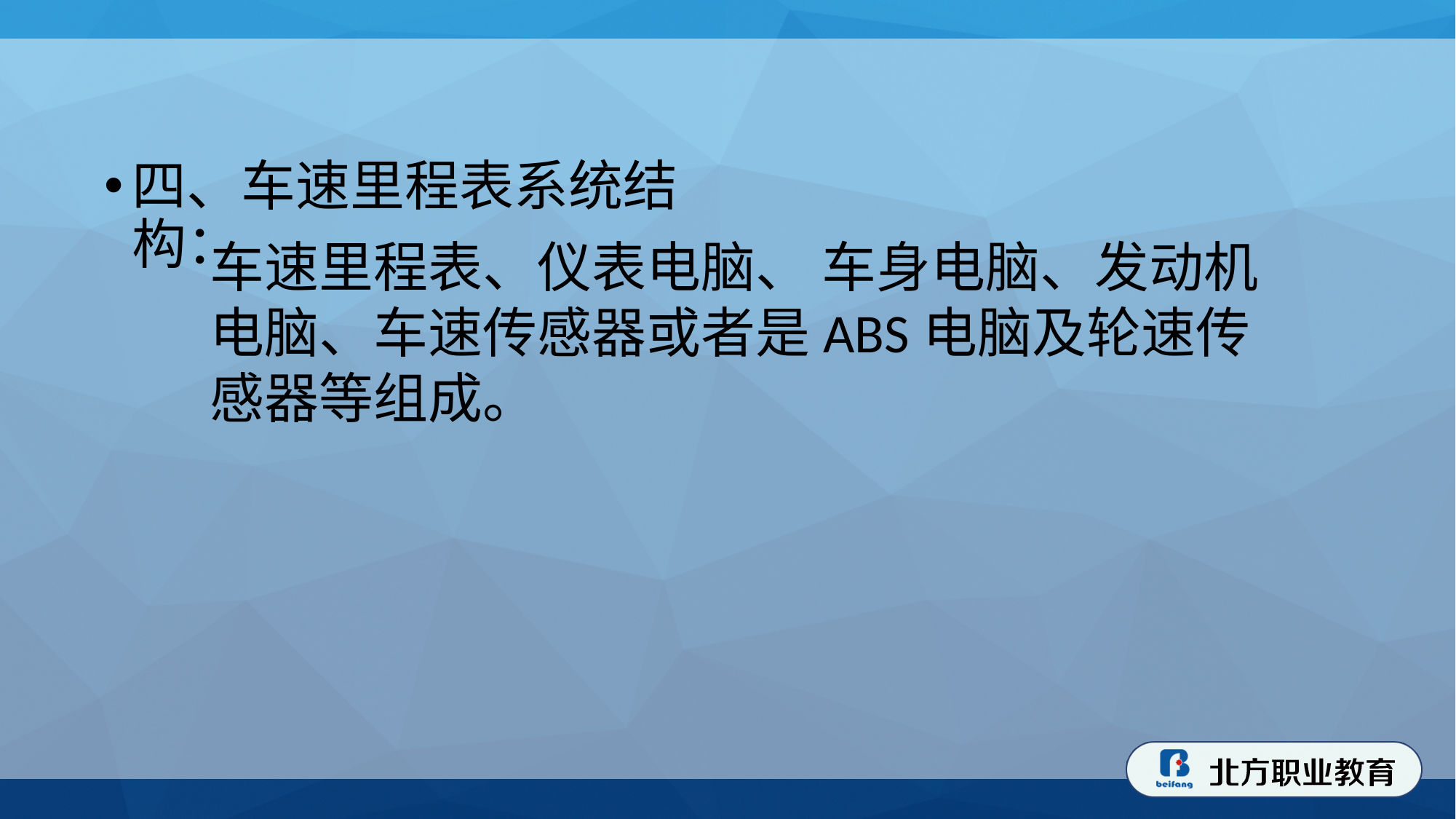

四、车速里程表系统结构：
车速里程表、仪表电脑、 车身电脑、发动机电脑、车速传感器或者是ABS电脑及轮速传感器等组成。